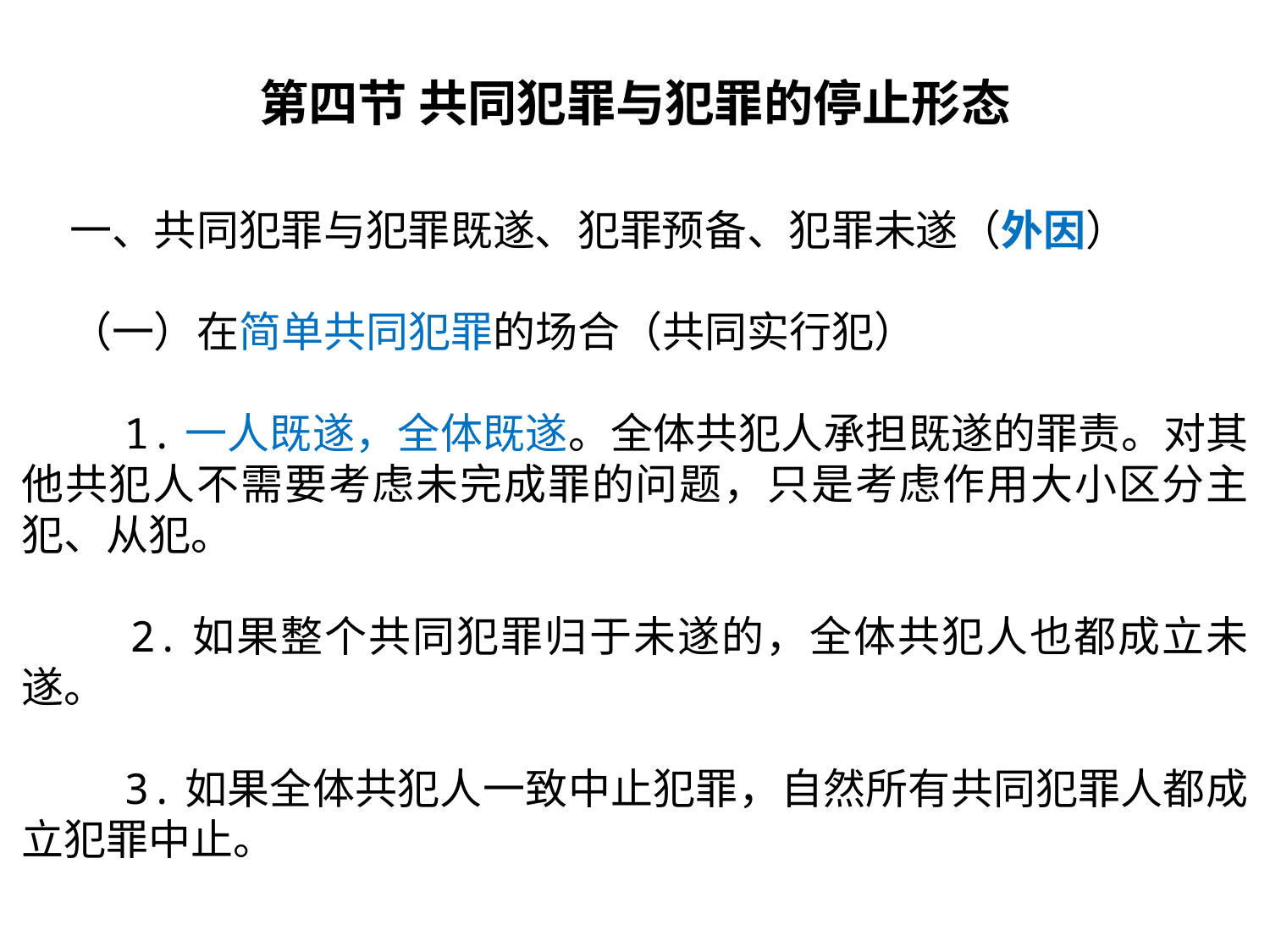

第四节 共同犯罪与犯罪的停止形态

    一、共同犯罪与犯罪既遂、犯罪预备、犯罪未遂（外因）

    （一）在简单共同犯罪的场合（共同实行犯）

    1.一人既遂，全体既遂。全体共犯人承担既遂的罪责。对其他共犯人不需要考虑未完成罪的问题，只是考虑作用大小区分主犯、从犯。

    2.如果整个共同犯罪归于未遂的，全体共犯人也都成立未遂。

    3.如果全体共犯人一致中止犯罪，自然所有共同犯罪人都成立犯罪中止。